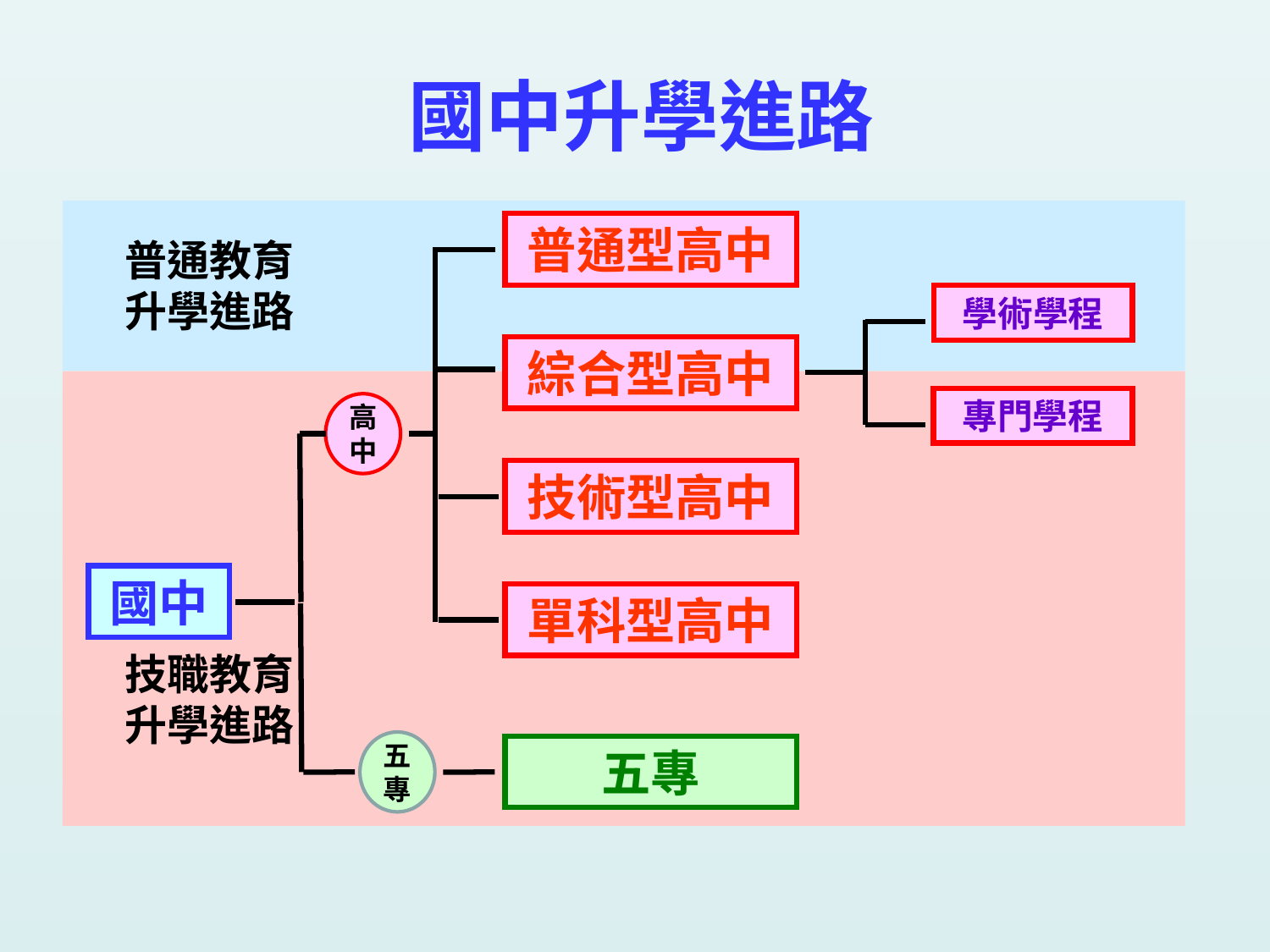

國中升學進路

普通型高中
學術學程
綜合型高中
專門學程
技術型高中
單科型高中
普通教育
升學進路

高中
國中
五專
技職教育
升學進路
五專